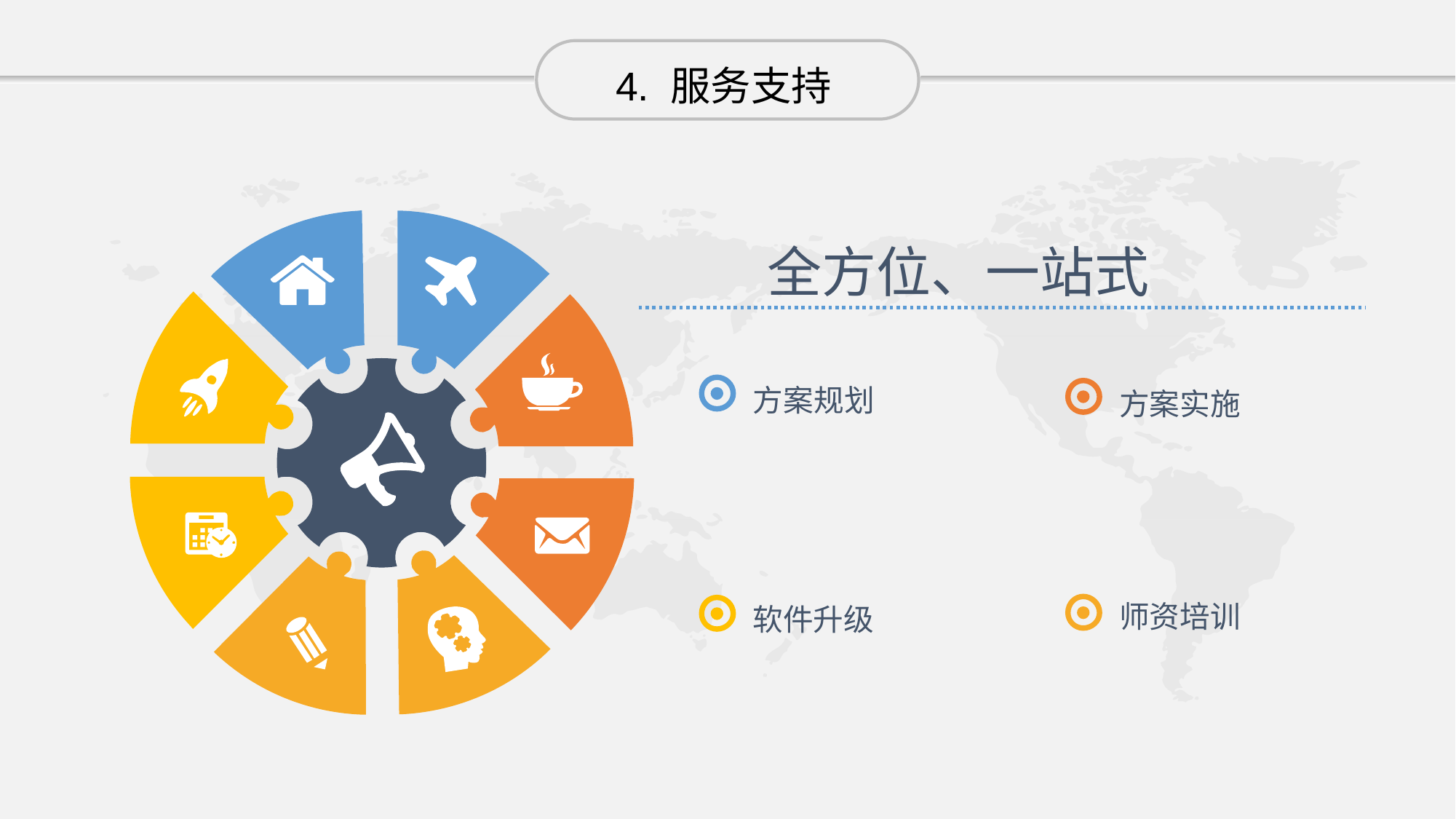

4. 服务支持
全方位、一站式

方案规划

方案实施

师资培训
软件升级